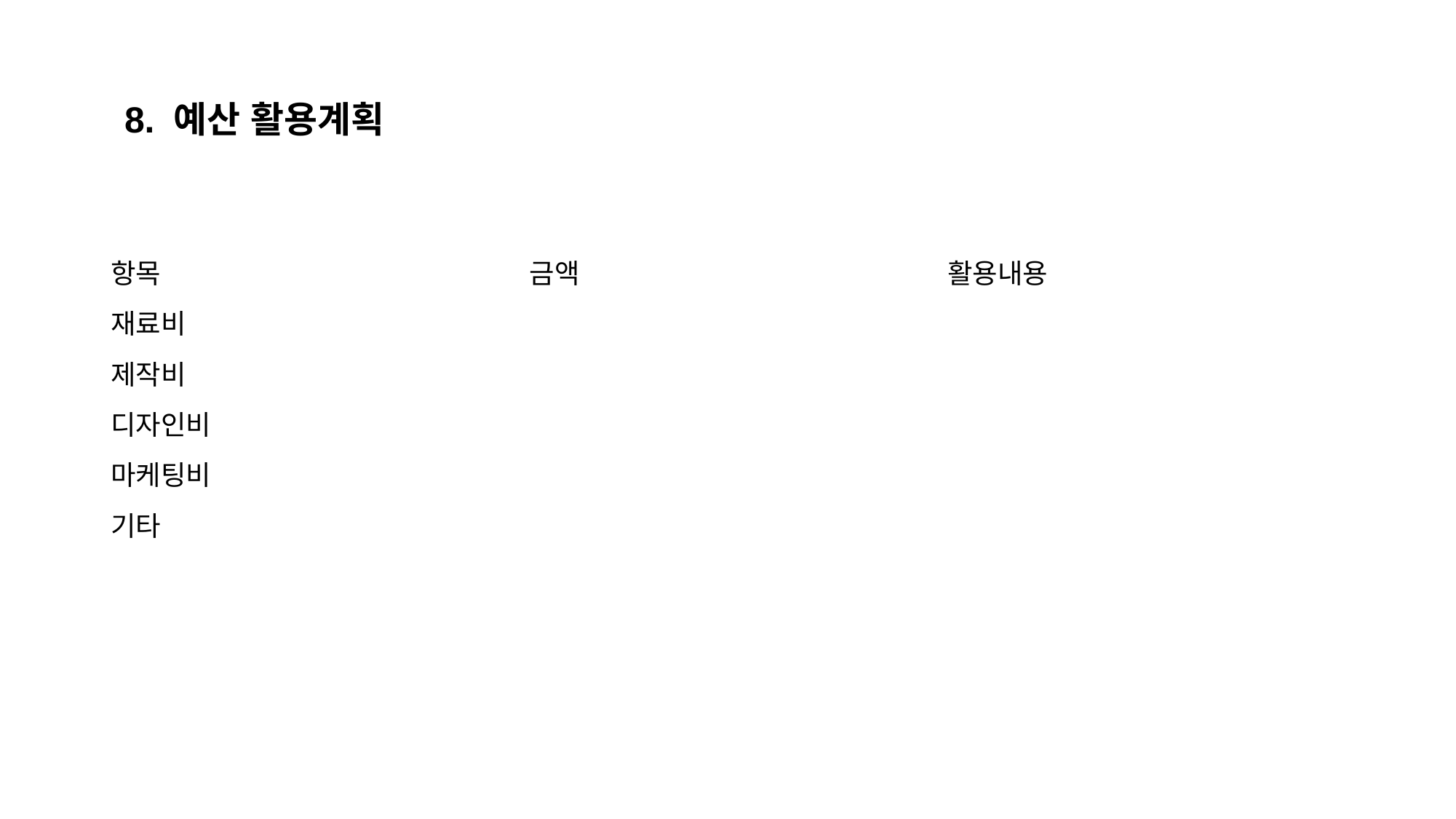

8. 예산 활용계획
| 항목 | 금액 | 활용내용 |
| --- | --- | --- |
| 재료비 |  |  |
| 제작비 |  |  |
| 디자인비 |  |  |
| 마케팅비 |  |  |
| 기타 |  |  |